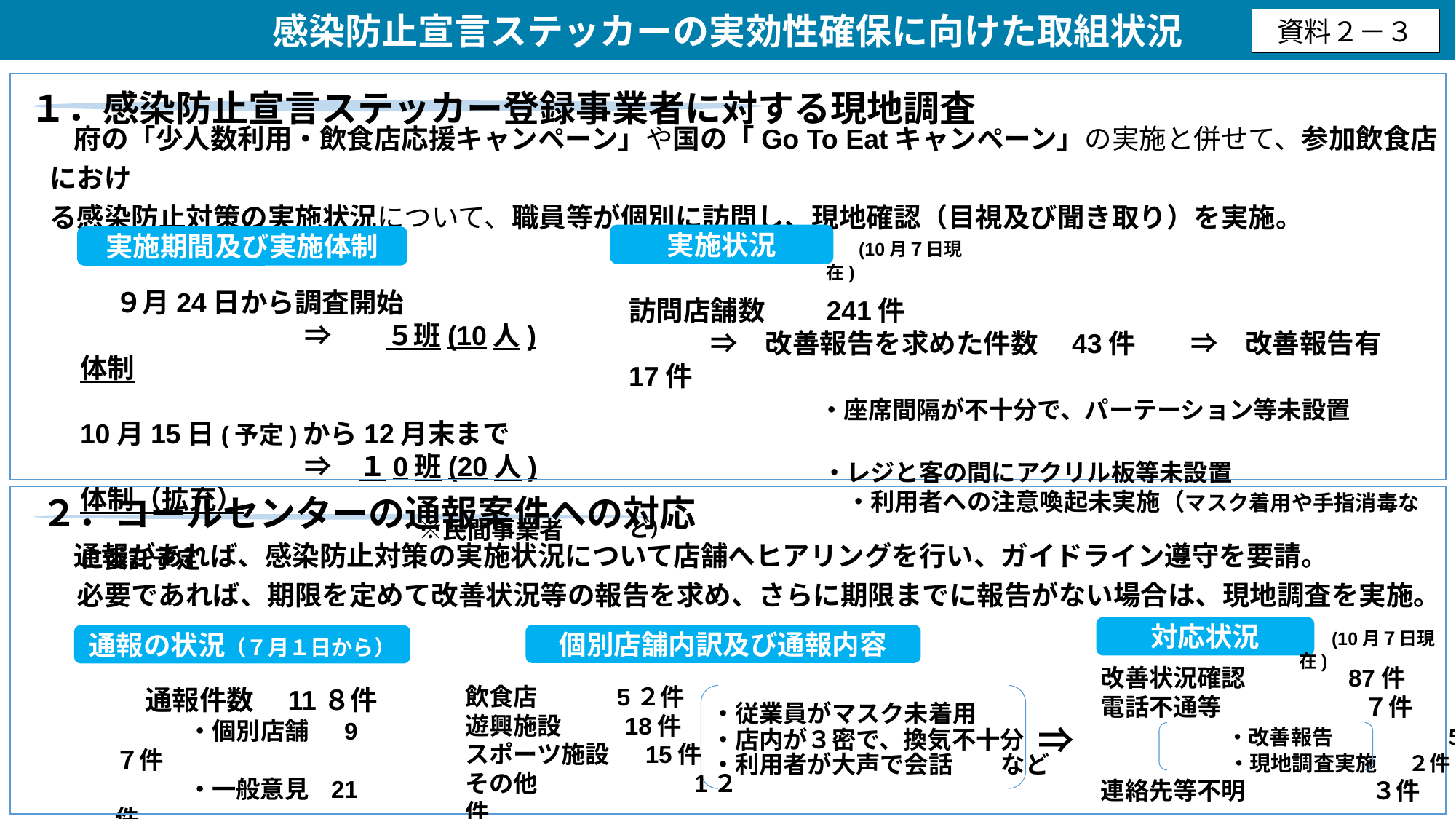

感染防止宣言ステッカーの実効性確保に向けた取組状況
資料２－３

　１．感染防止宣言ステッカー登録事業者に対する現地調査

　府の「少人数利用・飲食店応援キャンペーン」や国の「Go To Eatキャンペーン」の実施と併せて、参加飲食店におけ
る感染防止対策の実施状況について、職員等が個別に訪問し、現地確認（目視及び聞き取り）を実施。
実施状況
　 (10月７日現在)
実施期間及び実施体制
　  ９月24日から調査開始
　　　 　　　　　⇒　　５班(10人)体制

10月15日(予定)から12月末まで
　　　　　　 　　⇒　１0班(20人)体制（拡充）
　　　　　　　　　　　　　　※民間事業者に委託予定
訪問店舗数　　241件
　　　⇒　改善報告を求めた件数　43件　　⇒　改善報告有　17件
　　　　　　　・座席間隔が不十分で、パーテーション等未設置
　　　　　　　　・レジと客の間にアクリル板等未設置
　　　　　　　　　・利用者への注意喚起未実施（マスク着用や手指消毒など）
　２．コールセンターの通報案件への対応

　通報があれば、感染防止対策の実施状況について店舗へヒアリングを行い、ガイドライン遵守を要請。
　必要であれば、期限を定めて改善状況等の報告を求め、さらに期限までに報告がない場合は、現地調査を実施。
　 (10月７日現在)
対応状況
個別店舗内訳及び通報内容
通報の状況（７月１日から）
改善状況確認　　　　87件
電話不通等　　　　 　   ７件
　　　　　 ・改善報告 　　　　　５件
　　　　　　・現地調査実施  　２件
連絡先等不明　　　　　 ３件
飲食店　         5２件
遊興施設　      18件
スポーツ施設　 15件
その他　　　　　　 1２件
　 通報件数　11８件
　　　・個別店舗　 9７件
　　　・一般意見   21件

・従業員がマスク未着用
・店内が３密で、換気不十分
・利用者が大声で会話　　など

⇒